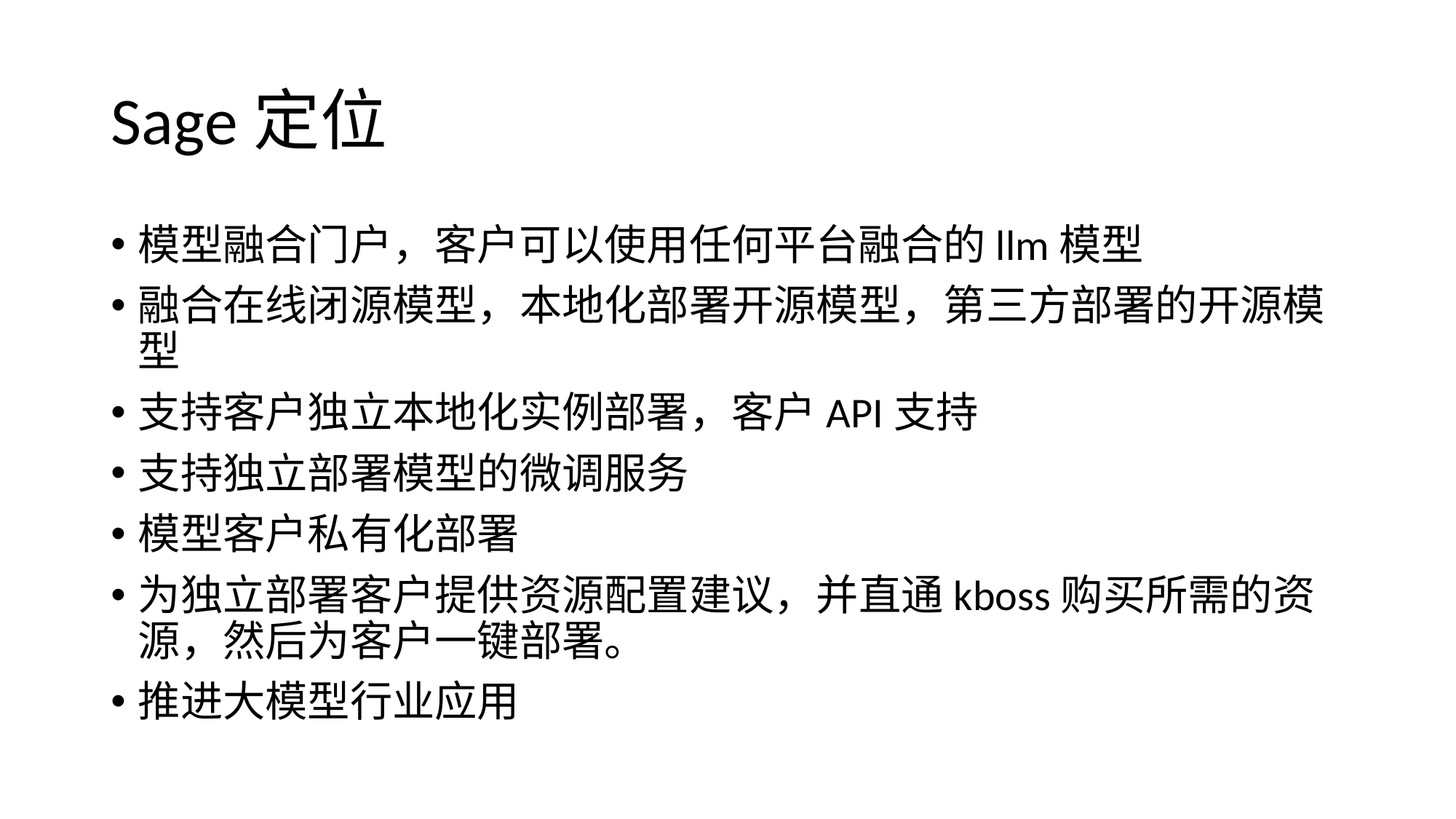

# Sage定位
模型融合门户，客户可以使用任何平台融合的llm模型
融合在线闭源模型，本地化部署开源模型，第三方部署的开源模型
支持客户独立本地化实例部署，客户API支持
支持独立部署模型的微调服务
模型客户私有化部署
为独立部署客户提供资源配置建议，并直通kboss购买所需的资源，然后为客户一键部署。
推进大模型行业应用